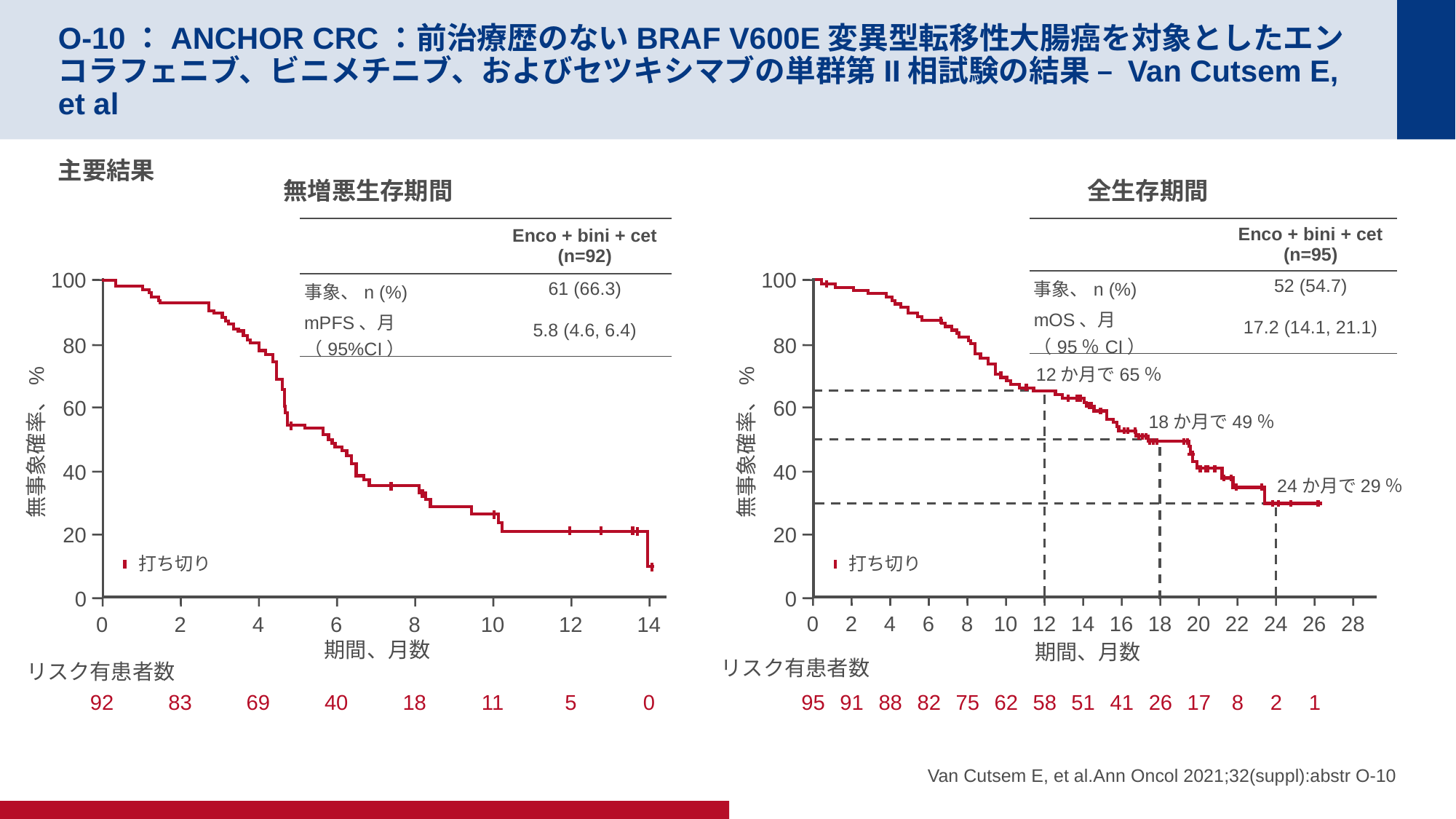

# O-10：ANCHOR CRC：前治療歴のないBRAF V600E変異型転移性大腸癌を対象としたエンコラフェニブ、ビニメチニブ、およびセツキシマブの単群第II相試験の結果 – Van Cutsem E, et al
主要結果
無増悪生存期間
全生存期間
|  | Enco + bini + cet (n=92) |
| --- | --- |
| 事象、n (%) | 61 (66.3) |
| mPFS、月（95%CI） | 5.8 (4.6, 6.4) |
|  | Enco + bini + cet (n=95) |
| --- | --- |
| 事象、n (%) | 52 (54.7) |
| mOS、月（95％CI） | 17.2 (14.1, 21.1) |
100

80

60

無事象確率、%
40

20

0

打ち切り

0
2
4
6
8
10
12
14
期間、月数
リスク有患者数
92
83
69
40
18
11
5
0
100

80

60

無事象確率、%
40

20

0

12か月で65％
18か月で49％
24か月で29％
打ち切り

0
2
4
6
8
10
12
14
16
18
20
22
24
26
28
期間、月数
リスク有患者数
95
91
88
82
75
62
58
51
41
26
17
8
2
1

Van Cutsem E, et al.Ann Oncol 2021;32(suppl):abstr O-10